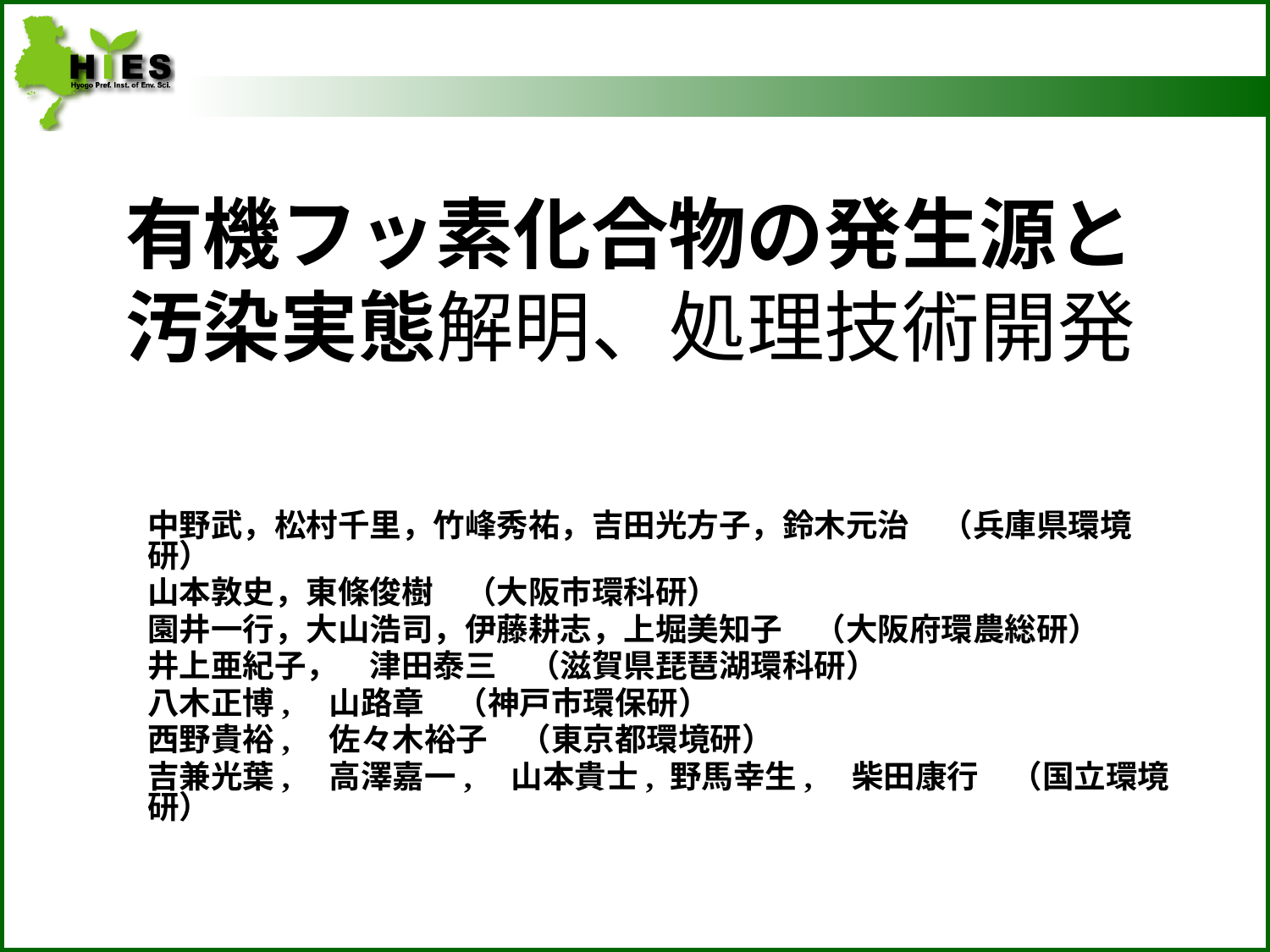

有機フッ素化合物の発生源と
汚染実態解明、処理技術開発
中野武，松村千里，竹峰秀祐，吉田光方子，鈴木元治　（兵庫県環境研）
山本敦史，東條俊樹　（大阪市環科研）
園井一行，大山浩司，伊藤耕志，上堀美知子　（大阪府環農総研）
井上亜紀子，　津田泰三　（滋賀県琵琶湖環科研）
八木正博,　山路章　（神戸市環保研）
西野貴裕,　佐々木裕子　（東京都環境研）
吉兼光葉,　高澤嘉一,　山本貴士, 野馬幸生,　柴田康行　（国立環境研）